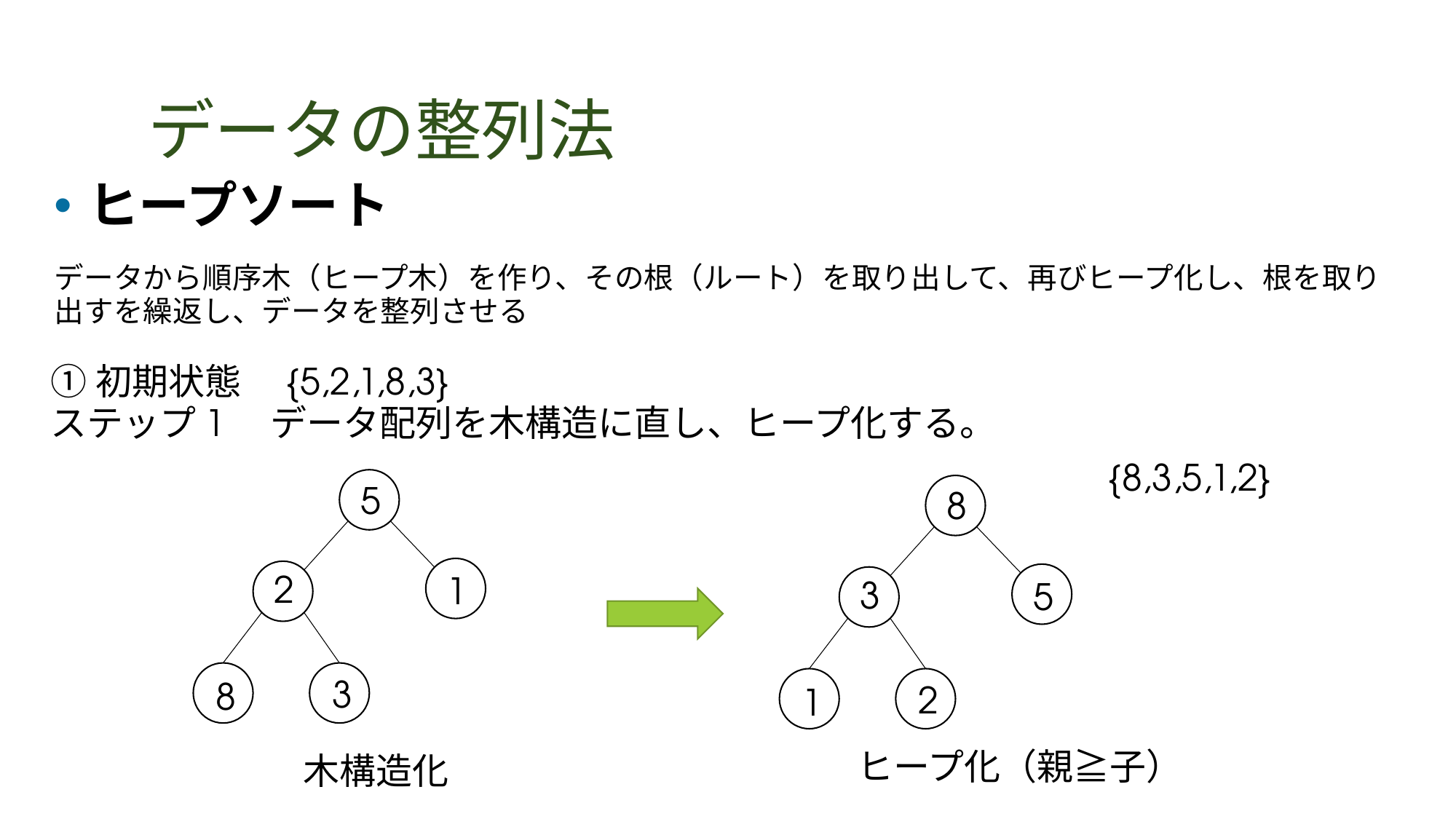

# データの整列法
ヒープソート
データから順序木（ヒープ木）を作り、その根（ルート）を取り出して、再びヒープ化し、根を取り出すを繰返し、データを整列させる
①初期状態　{5,2,1,8,3}
ステップ1　データ配列を木構造に直し、ヒープ化する。

{8,3,5,1,2}

5

2
1

3
8

8

3
5

2
1

ヒープ化（親≧子）
木構造化